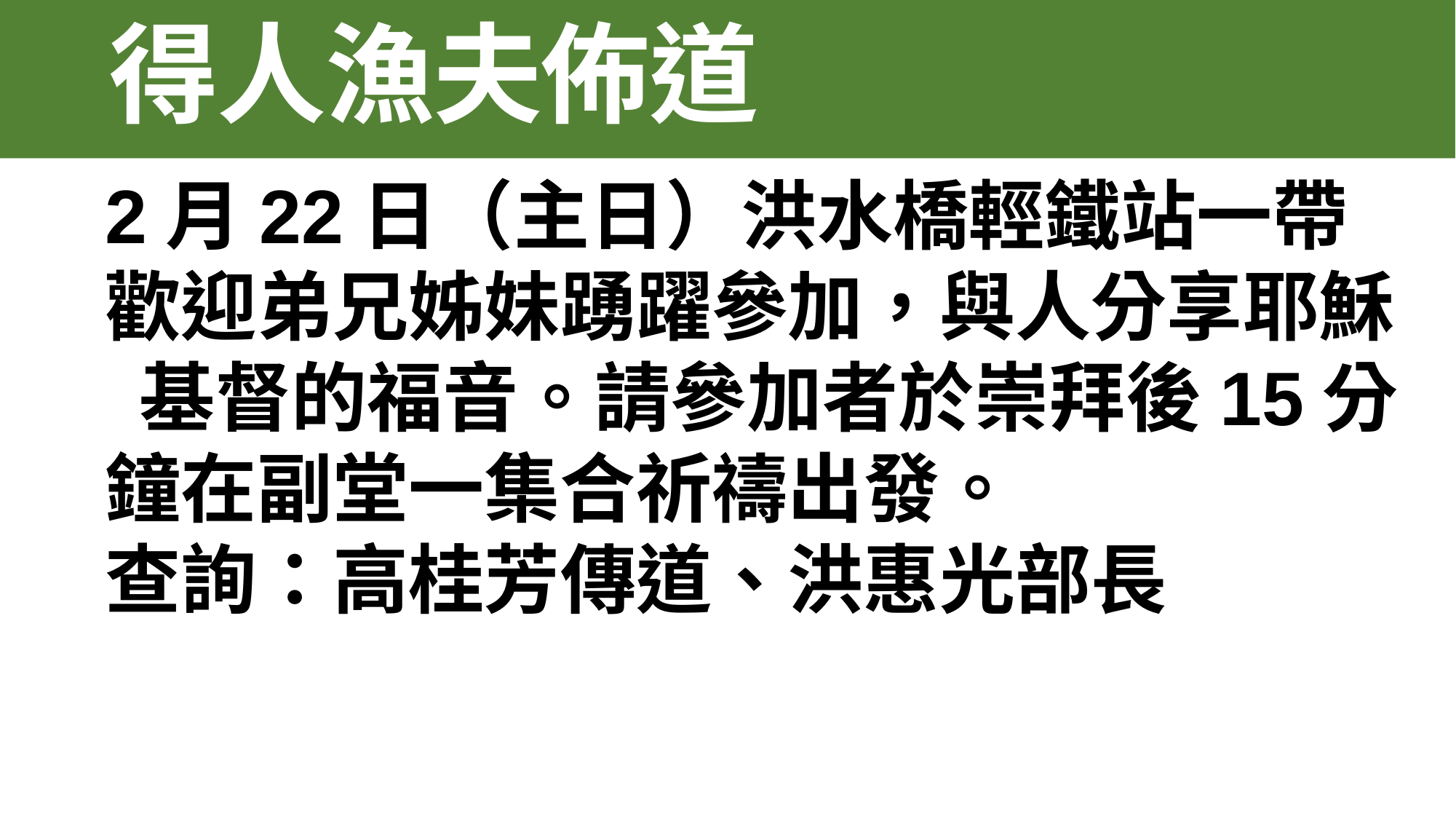

得人漁夫佈道
2月22日（主日）洪水橋輕鐵站一帶
歡迎弟兄姊妹踴躍參加，與人分享耶穌    基督的福音。請參加者於崇拜後15分鐘在副堂一集合祈禱出發。
查詢：高桂芳傳道、洪惠光部長